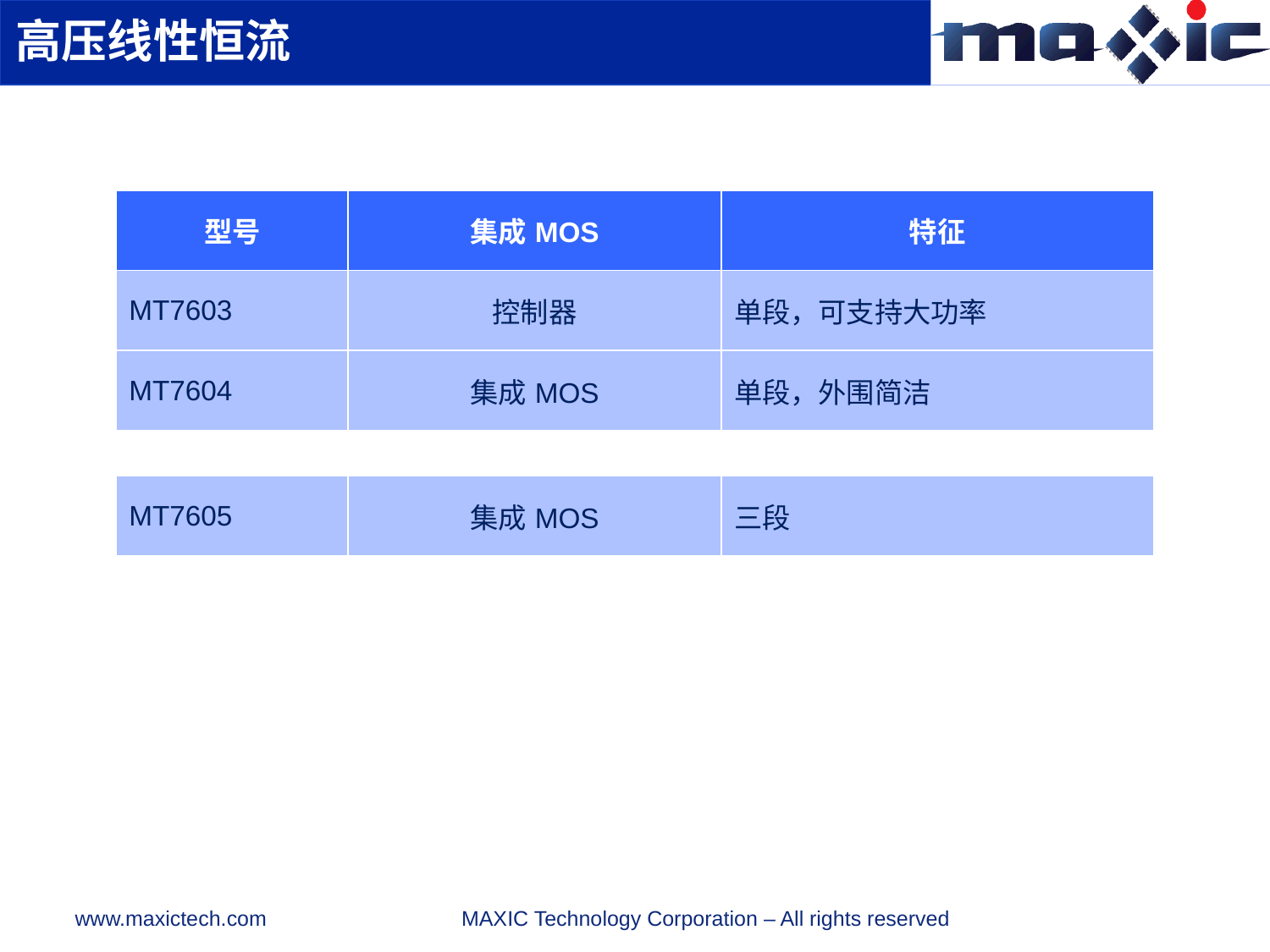

高压线性恒流
| 型号 | 集成MOS | 特征 |
| --- | --- | --- |
| MT7603 | 控制器 | 单段，可支持大功率 |
| MT7604 | 集成MOS | 单段，外围简洁 |
|  |  |  |
| MT7605 | 集成MOS | 三段 |
|  |  |  |
|  |  |  |
33